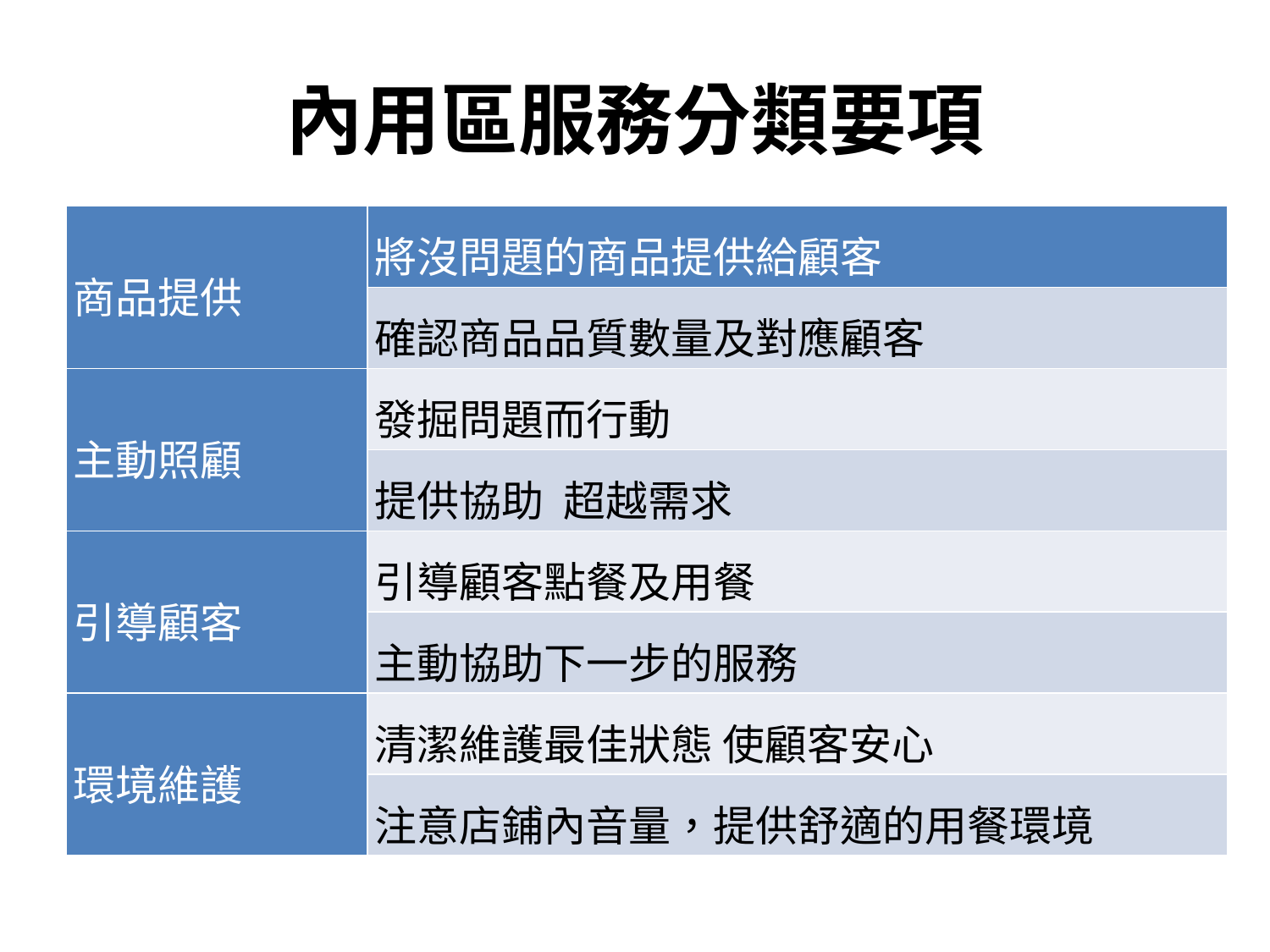

# 內用區服務分類要項
| 商品提供 | 將沒問題的商品提供給顧客 |
| --- | --- |
|  | 確認商品品質數量及對應顧客 |
| 主動照顧 | 發掘問題而行動 |
|  | 提供協助 超越需求 |
| 引導顧客 | 引導顧客點餐及用餐 |
|  | 主動協助下一步的服務 |
| 環境維護 | 清潔維護最佳狀態 使顧客安心 |
|  | 注意店鋪內音量，提供舒適的用餐環境 |